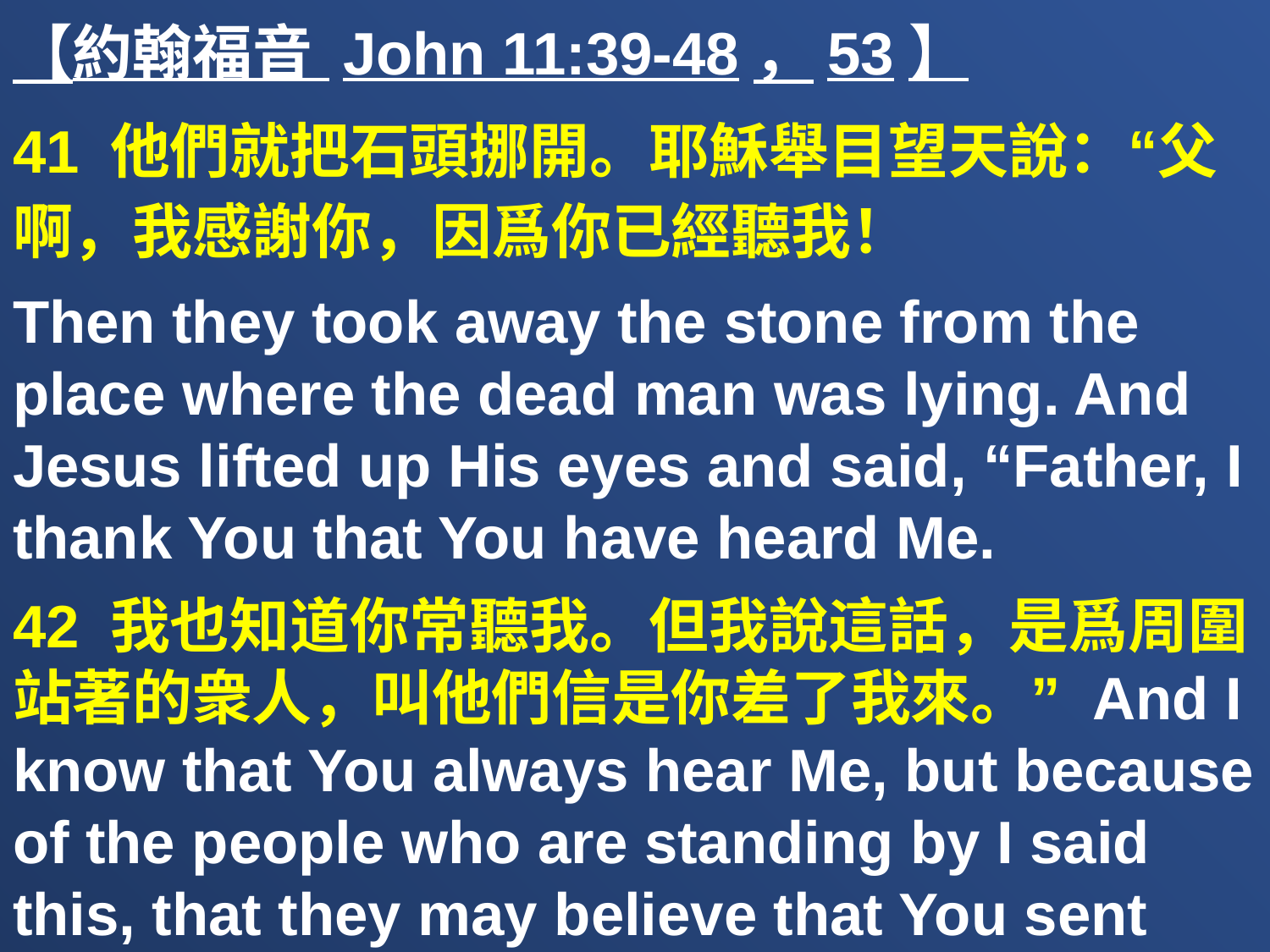

【約翰福音 John 11:39-48，53】
41 他們就把石頭挪開。耶穌舉目望天說：“父啊，我感謝你，因爲你已經聽我！
Then they took away the stone from the place where the dead man was lying. And Jesus lifted up His eyes and said, “Father, I thank You that You have heard Me.
42 我也知道你常聽我。但我說這話，是爲周圍站著的衆人，叫他們信是你差了我來。” And I know that You always hear Me, but because of the people who are standing by I said this, that they may believe that You sent Me.”